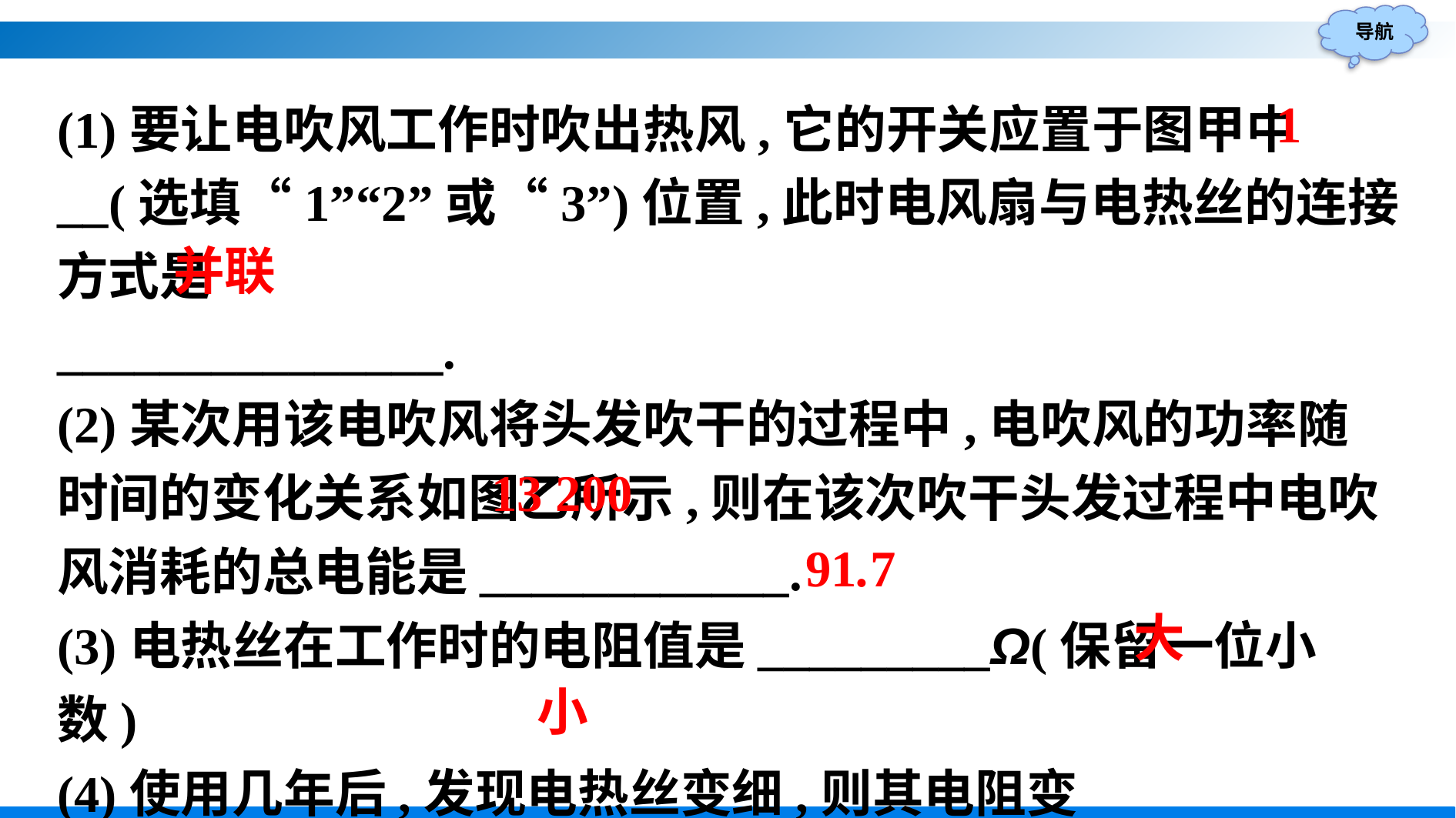

(1)要让电吹风工作时吹出热风,它的开关应置于图甲中__(选填“1”“2”或“3”)位置,此时电风扇与电热丝的连接方式是
_______________.
(2)某次用该电吹风将头发吹干的过程中,电吹风的功率随时间的变化关系如图乙所示,则在该次吹干头发过程中电吹风消耗的总电能是____________.
(3)电热丝在工作时的电阻值是_________Ω(保留一位小数)
(4)使用几年后,发现电热丝变细,则其电阻变____________,它的实际功率将变____________.
1
并联
13 200
91.7
大
小